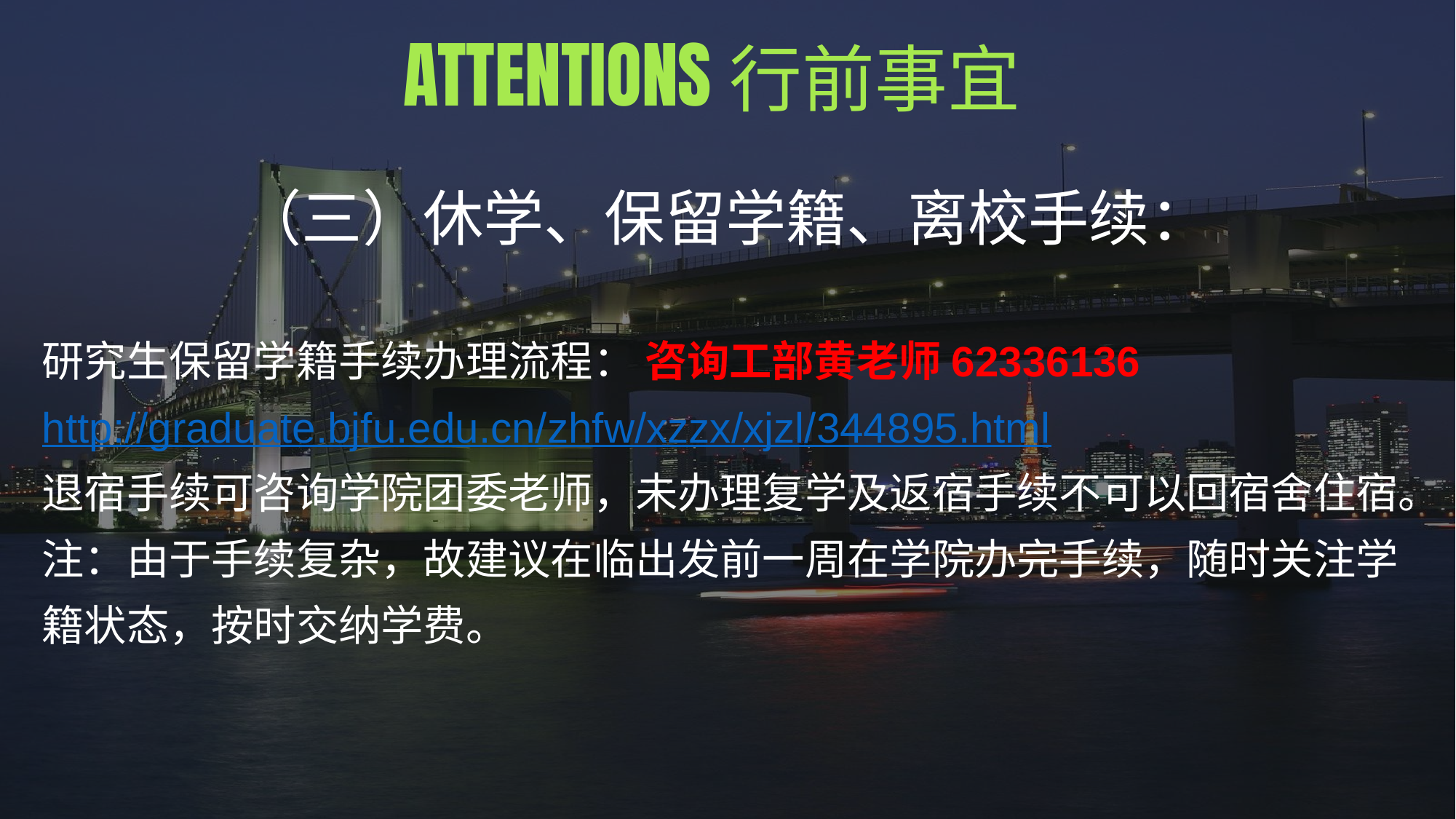

ATTENTIONS行前事宜
（三）休学、保留学籍、离校手续：

研究生保留学籍手续办理流程： 咨询工部黄老师62336136
http://graduate.bjfu.edu.cn/zhfw/xzzx/xjzl/344895.html
退宿手续可咨询学院团委老师，未办理复学及返宿手续不可以回宿舍住宿。
注：由于手续复杂，故建议在临出发前一周在学院办完手续，随时关注学籍状态，按时交纳学费。